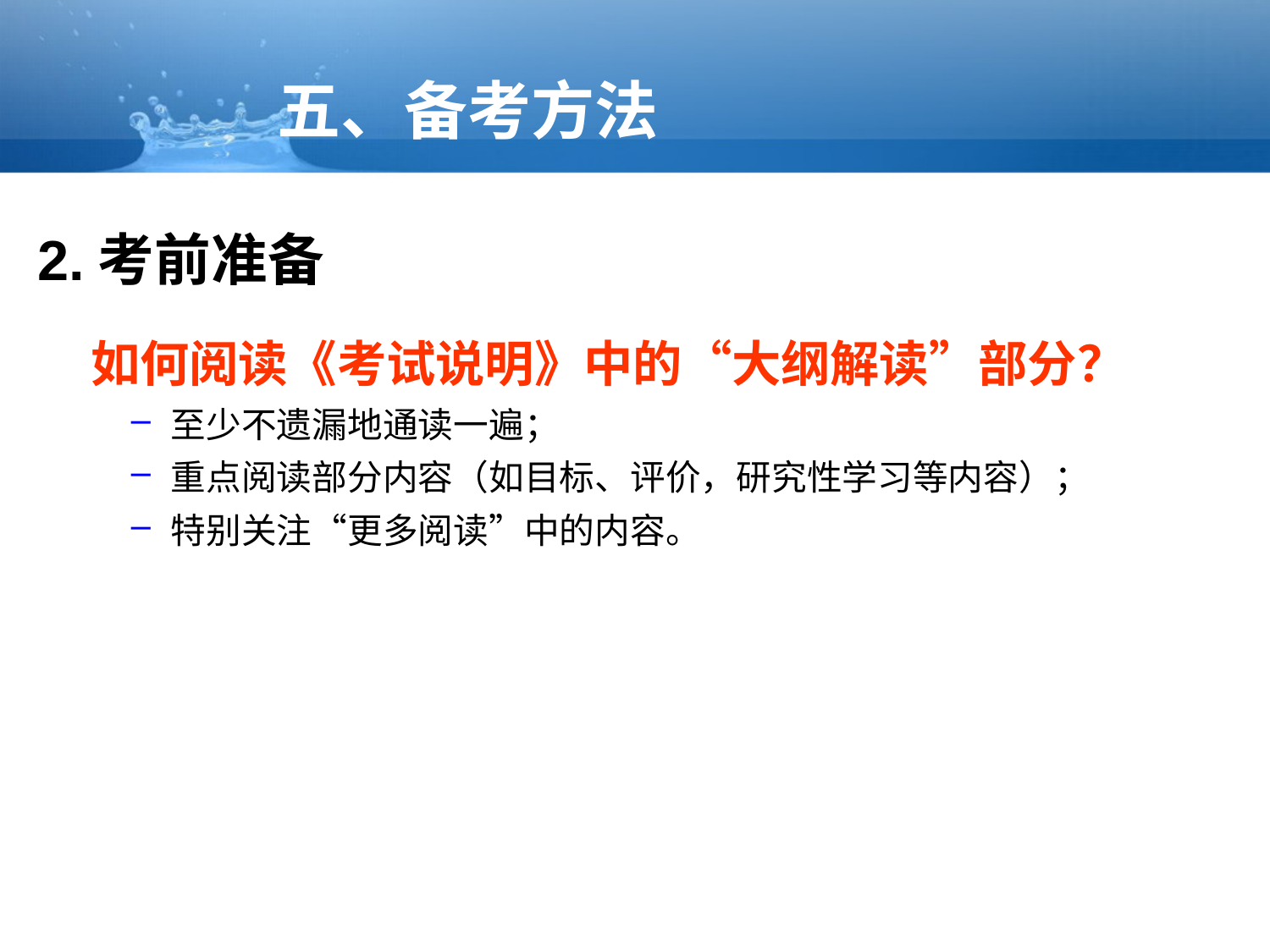

五、备考方法
# 2.考前准备
 如何阅读《考试说明》中的“大纲解读”部分？
至少不遗漏地通读一遍；
重点阅读部分内容（如目标、评价，研究性学习等内容）；
特别关注“更多阅读”中的内容。